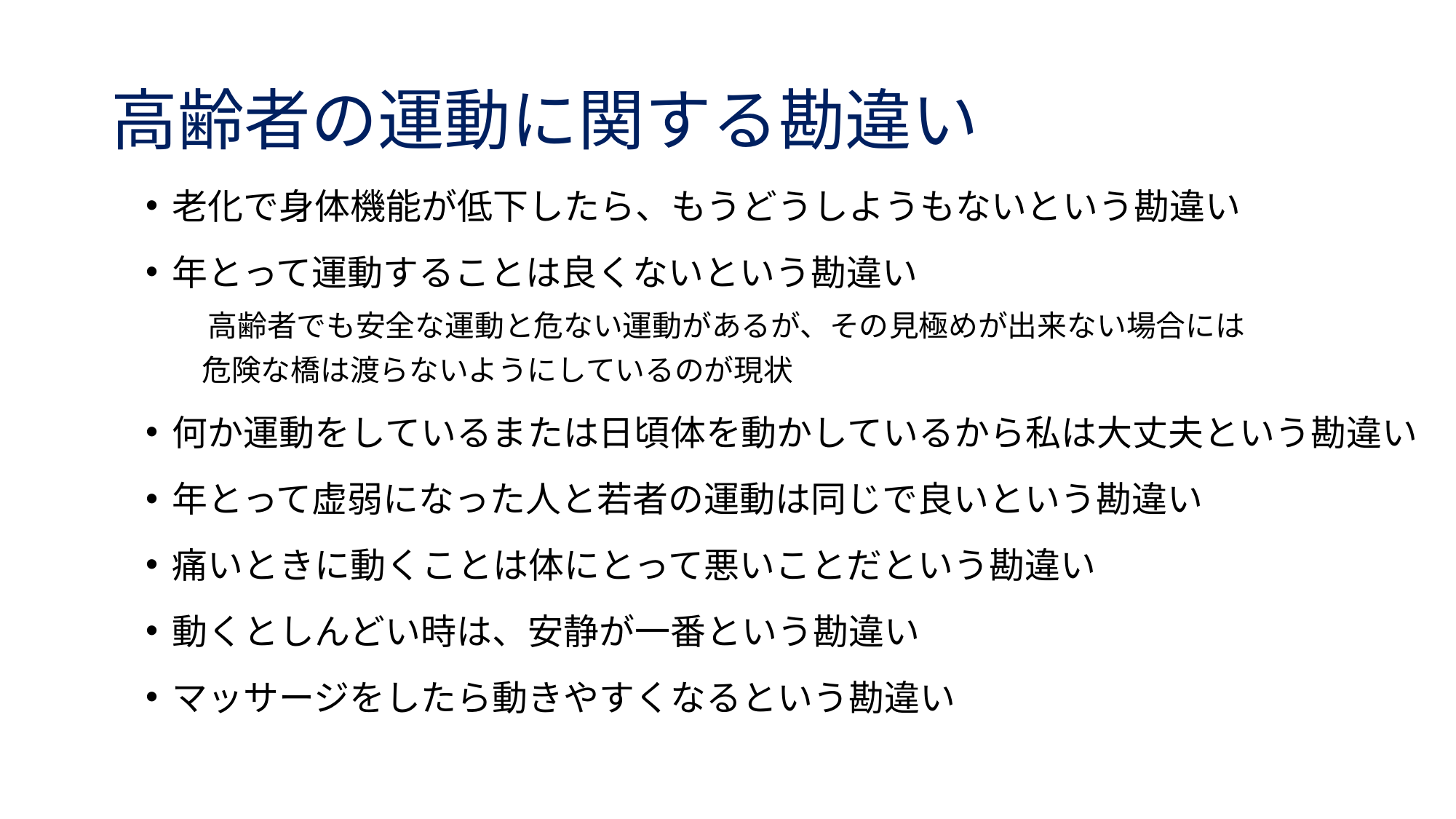

# 高齢者の運動に関する勘違い
老化で身体機能が低下したら、もうどうしようもないという勘違い
年とって運動することは良くないという勘違い
　高齢者でも安全な運動と危ない運動があるが、その見極めが出来ない場合には
　危険な橋は渡らないようにしているのが現状
何か運動をしているまたは日頃体を動かしているから私は大丈夫という勘違い
年とって虚弱になった人と若者の運動は同じで良いという勘違い
痛いときに動くことは体にとって悪いことだという勘違い
動くとしんどい時は、安静が一番という勘違い
マッサージをしたら動きやすくなるという勘違い